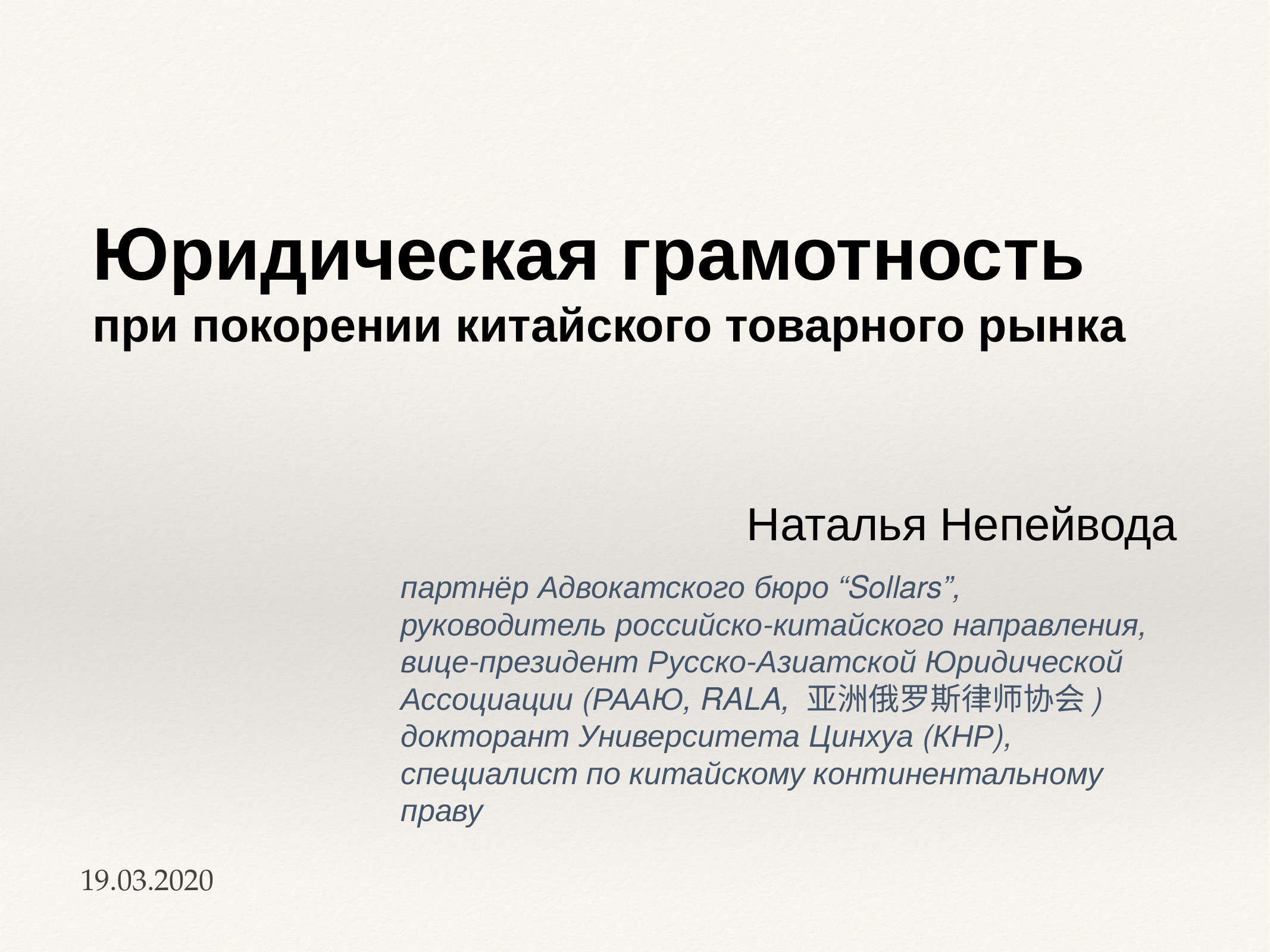

Юридическая грамотность
при покорении китайского товарного рынка
Наталья Непейвода

партнёр Адвокатского бюро “Sollars”,
руководитель российско-китайского направления,
вице-президент Русско-Азиатской Юридической Ассоциации (РААЮ, RALA, 亚洲俄罗斯律师协会)
докторант Университета Цинхуа (КНР),
специалист по китайскому континентальному праву
19.03.2020